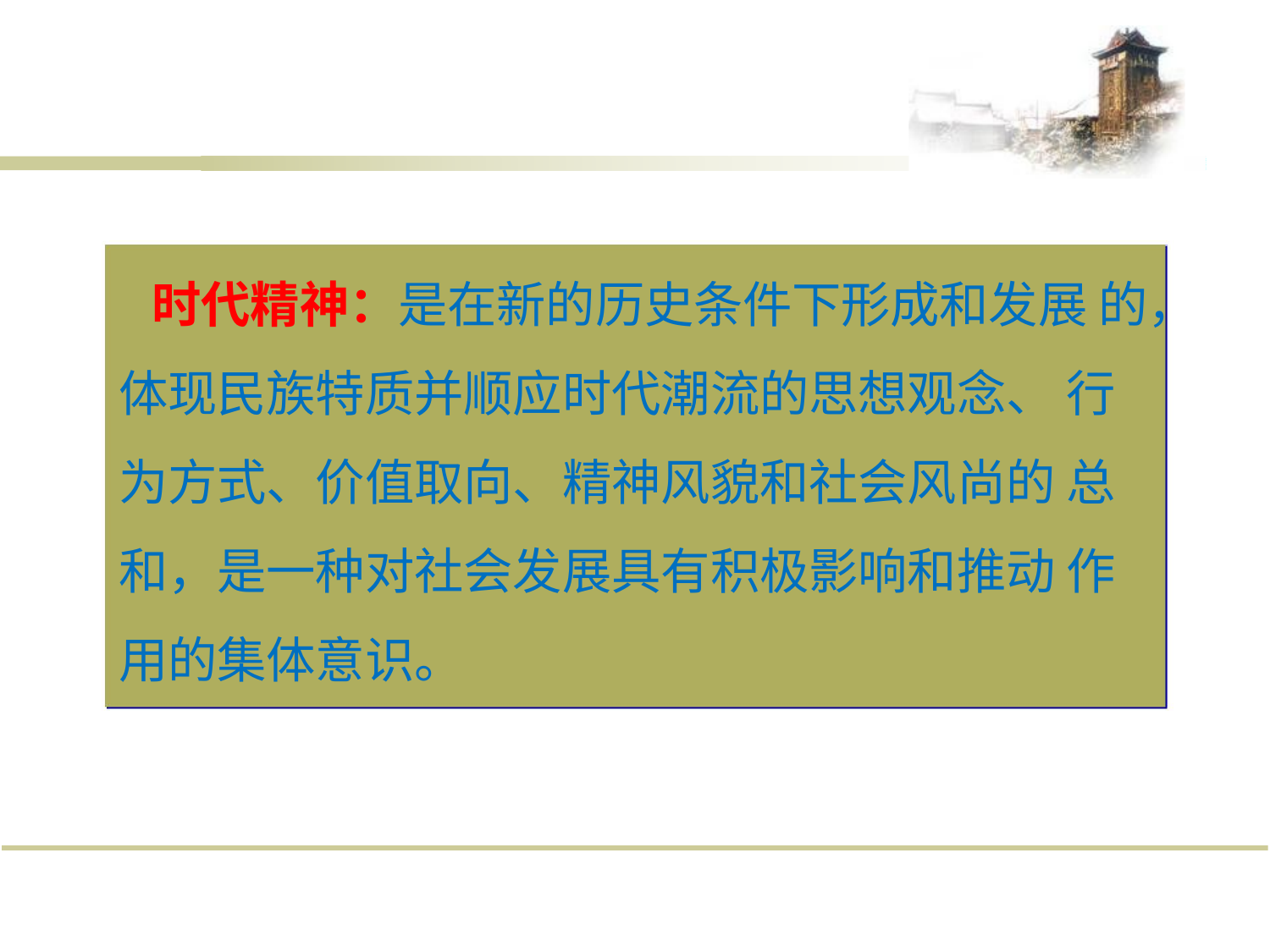

# 时代精神：是在新的历史条件下形成和发展 的，体现民族特质并顺应时代潮流的思想观念、 行为方式、价值取向、精神风貌和社会风尚的 总和，是一种对社会发展具有积极影响和推动 作用的集体意识。